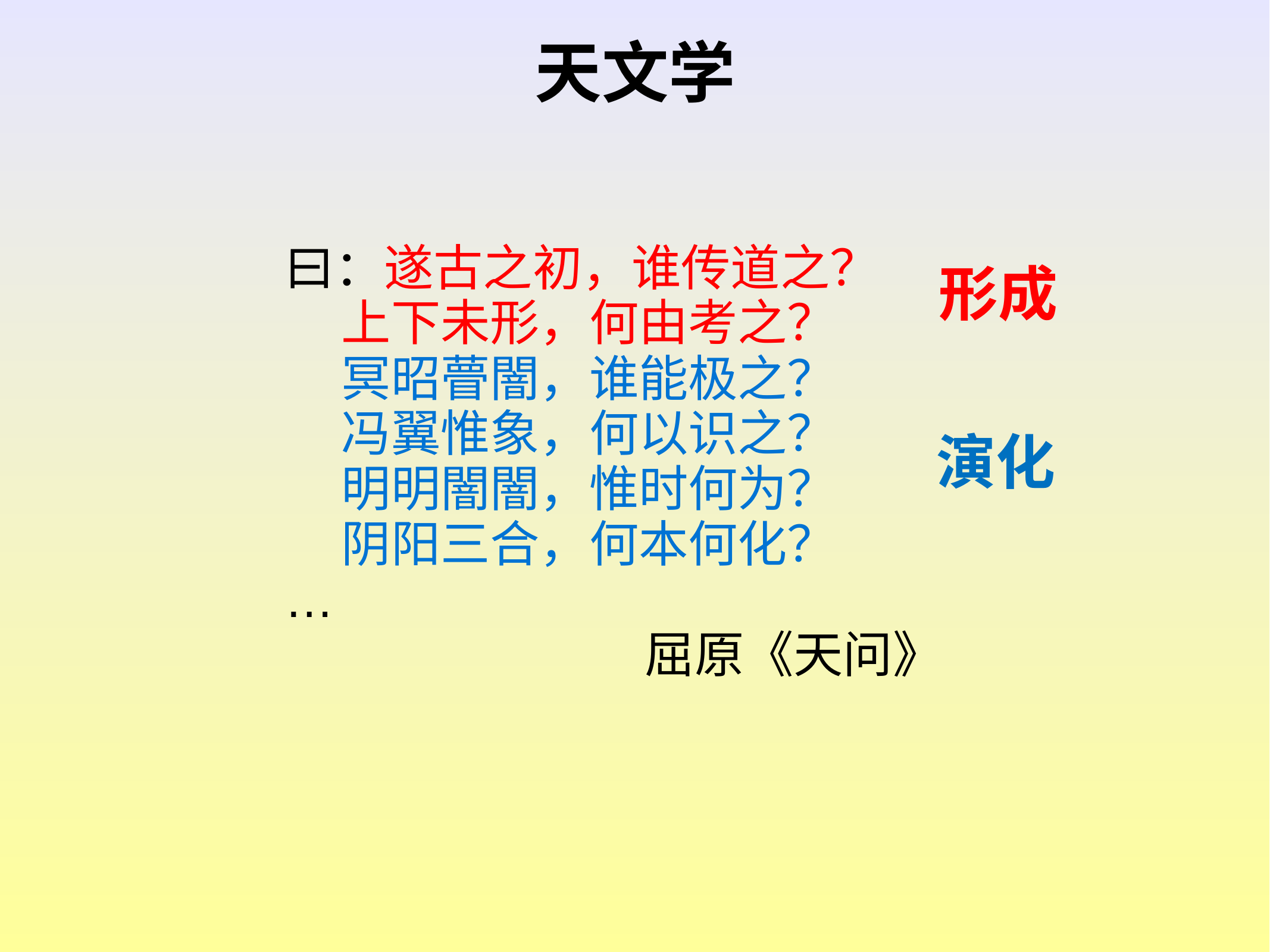

天文学
曰：遂古之初，谁传道之？
    上下未形，何由考之？
    冥昭瞢闇，谁能极之？
    冯翼惟象，何以识之？
    明明闇闇，惟时何为？
    阴阳三合，何本何化？
…
屈原《天问》
形成
演化